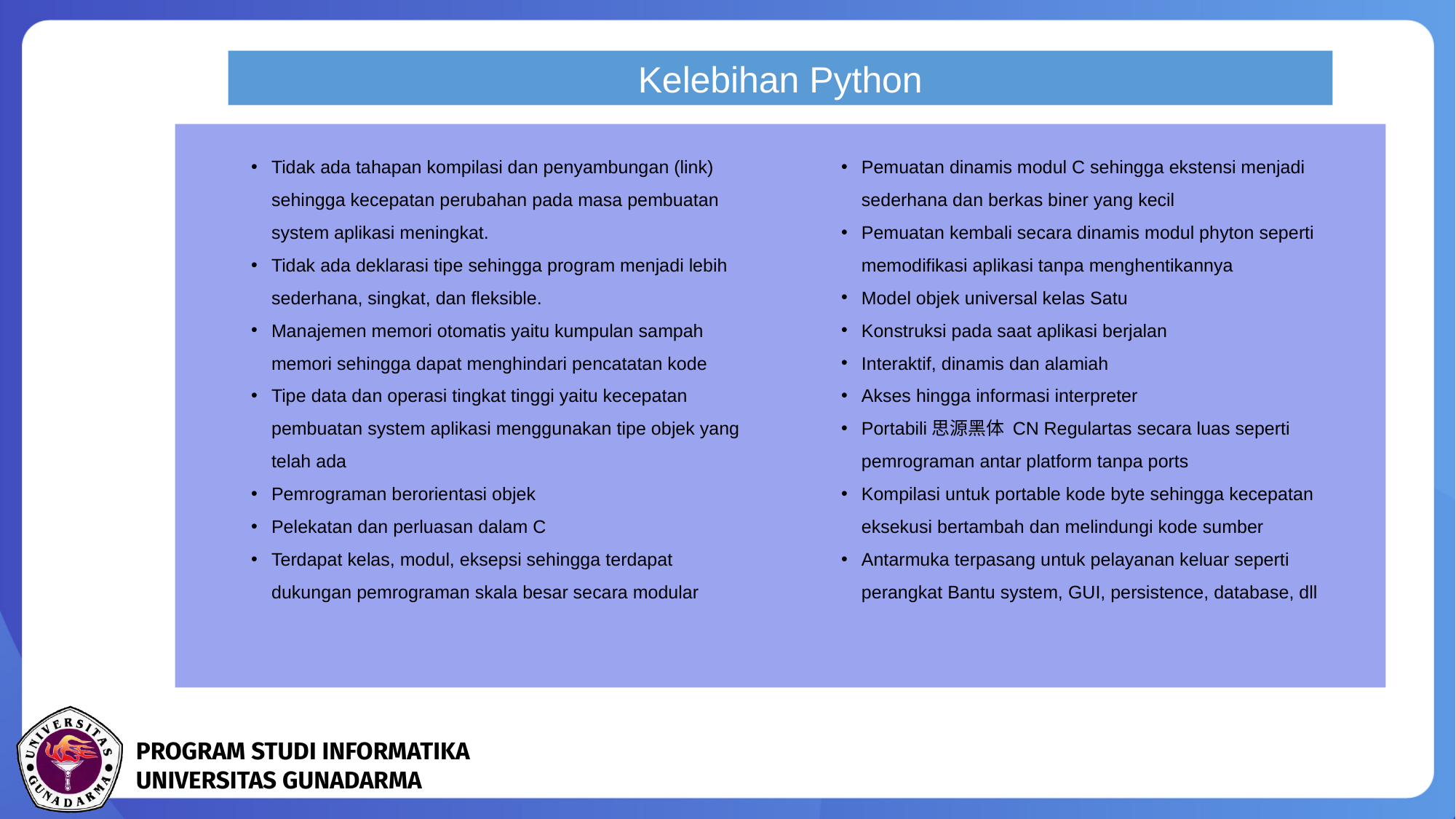

Kelebihan Python

Tidak ada tahapan kompilasi dan penyambungan (link) sehingga kecepatan perubahan pada masa pembuatan system aplikasi meningkat.
Tidak ada deklarasi tipe sehingga program menjadi lebih sederhana, singkat, dan fleksible.
Manajemen memori otomatis yaitu kumpulan sampah memori sehingga dapat menghindari pencatatan kode
Tipe data dan operasi tingkat tinggi yaitu kecepatan pembuatan system aplikasi menggunakan tipe objek yang telah ada
Pemrograman berorientasi objek
Pelekatan dan perluasan dalam C
Terdapat kelas, modul, eksepsi sehingga terdapat dukungan pemrograman skala besar secara modular

Pemuatan dinamis modul C sehingga ekstensi menjadi sederhana dan berkas biner yang kecil
Pemuatan kembali secara dinamis modul phyton seperti memodifikasi aplikasi tanpa menghentikannya
Model objek universal kelas Satu
Konstruksi pada saat aplikasi berjalan
Interaktif, dinamis dan alamiah
Akses hingga informasi interpreter
Portabili思源黑体 CN Regulartas secara luas seperti pemrograman antar platform tanpa ports
Kompilasi untuk portable kode byte sehingga kecepatan eksekusi bertambah dan melindungi kode sumber
Antarmuka terpasang untuk pelayanan keluar seperti perangkat Bantu system, GUI, persistence, database, dll